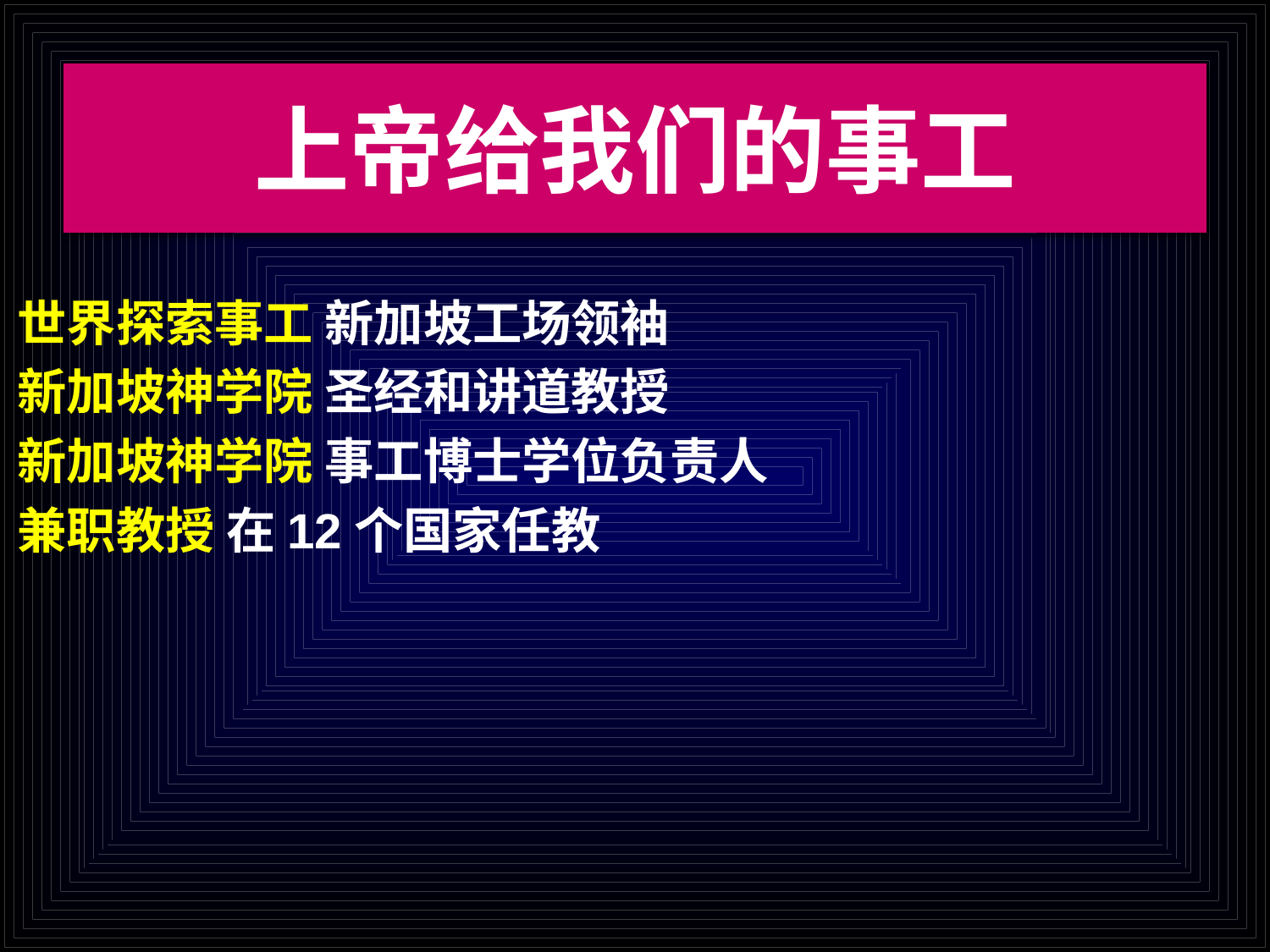

# 上帝给我们的事工
世界探索事工 新加坡工场领袖
新加坡神学院 圣经和讲道教授
新加坡神学院 事工博士学位负责人
兼职教授 在12个国家任教